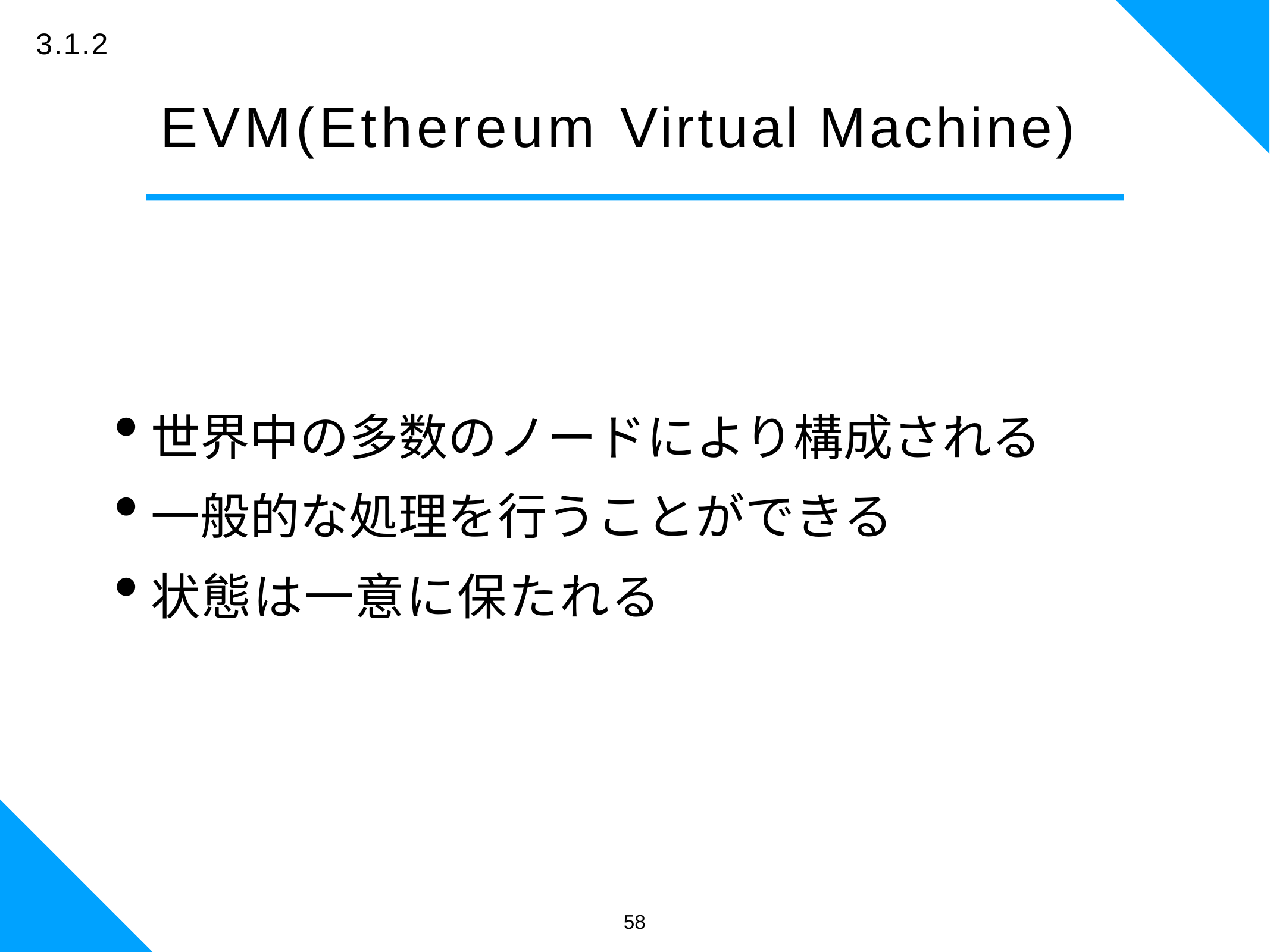

58
3.1.2
EVM(Ethereum Virtual Machine)
世界中の多数のノードにより構成される
一般的な処理を行うことができる
状態は一意に保たれる